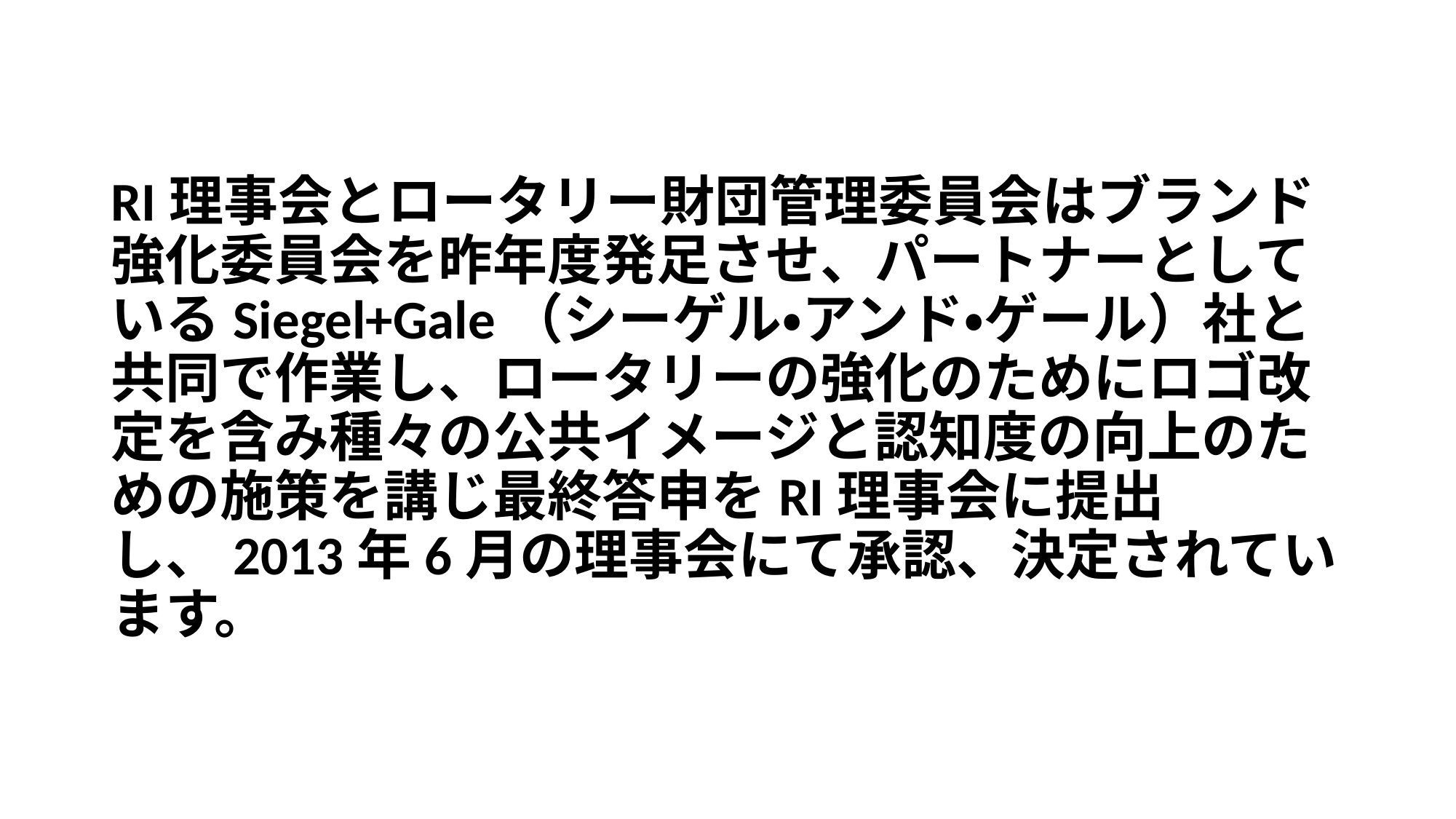

RI理事会とロータリー財団管理委員会はブランド強化委員会を昨年度発足させ、パートナーとしているSiegel+Gale（シーゲル・アンド・ゲール）社と共同で作業し、ロータリーの強化のためにロゴ改定を含み種々の公共イメージと認知度の向上のための施策を講じ最終答申をRI理事会に提出し、2013年6月の理事会にて承認、決定されています。